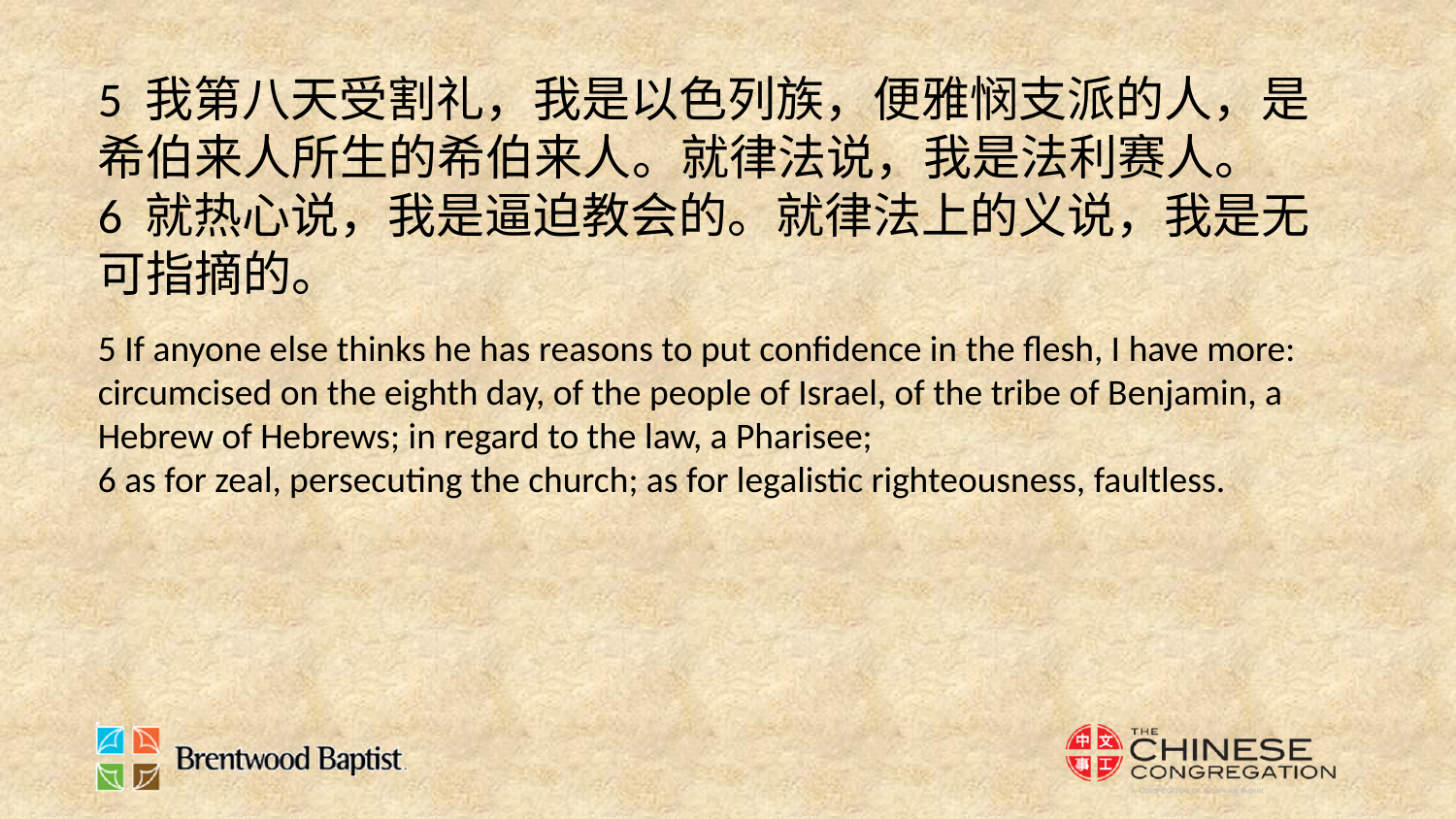

5 我第八天受割礼，我是以色列族，便雅悯支派的人，是希伯来人所生的希伯来人。就律法说，我是法利赛人。
6 就热心说，我是逼迫教会的。就律法上的义说，我是无可指摘的。

5 If anyone else thinks he has reasons to put confidence in the flesh, I have more: circumcised on the eighth day, of the people of Israel, of the tribe of Benjamin, a Hebrew of Hebrews; in regard to the law, a Pharisee;
6 as for zeal, persecuting the church; as for legalistic righteousness, faultless.